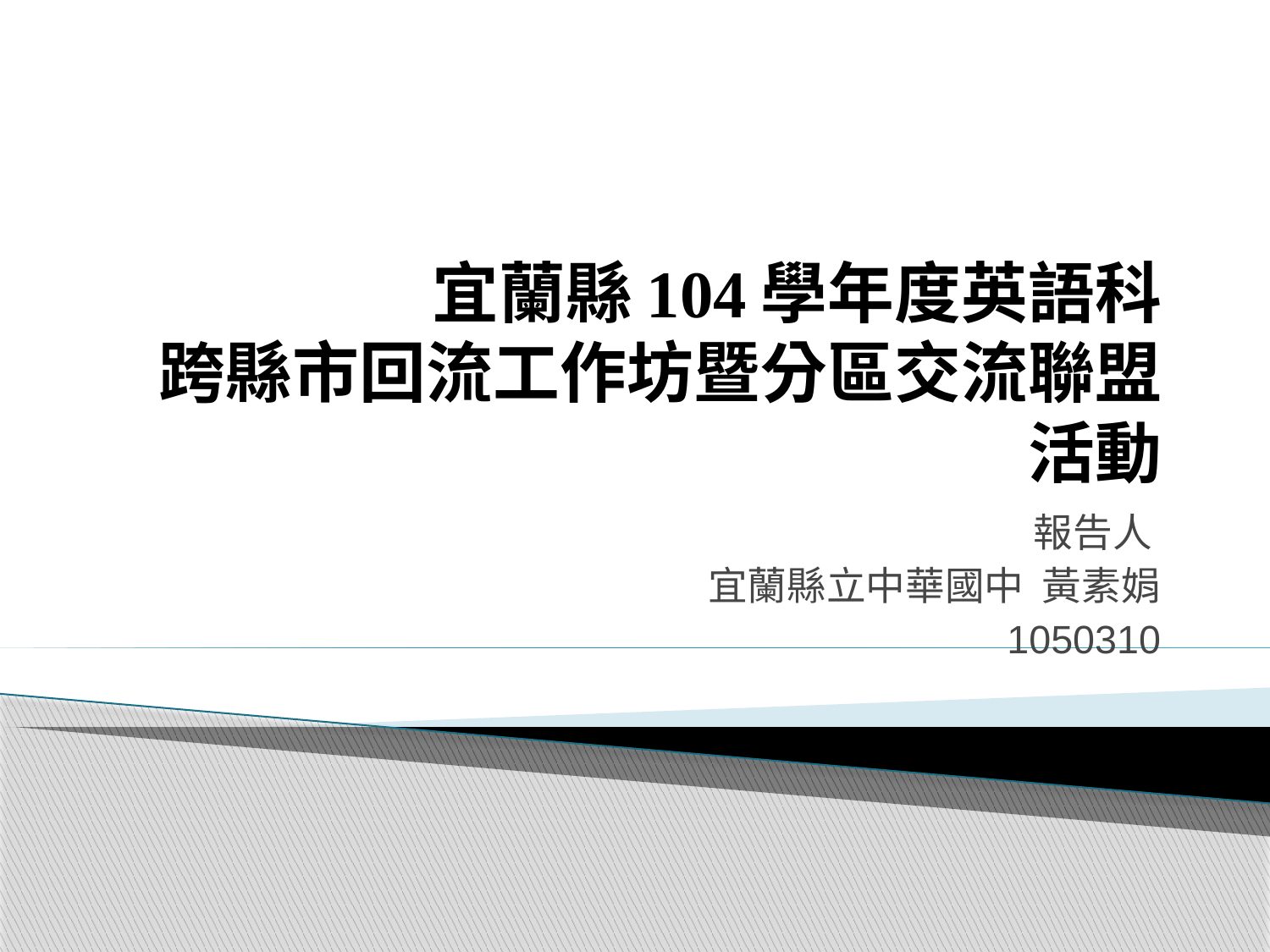

# 宜蘭縣104學年度英語科 跨縣市回流工作坊暨分區交流聯盟活動
報告人
宜蘭縣立中華國中  黃素娟
1050310